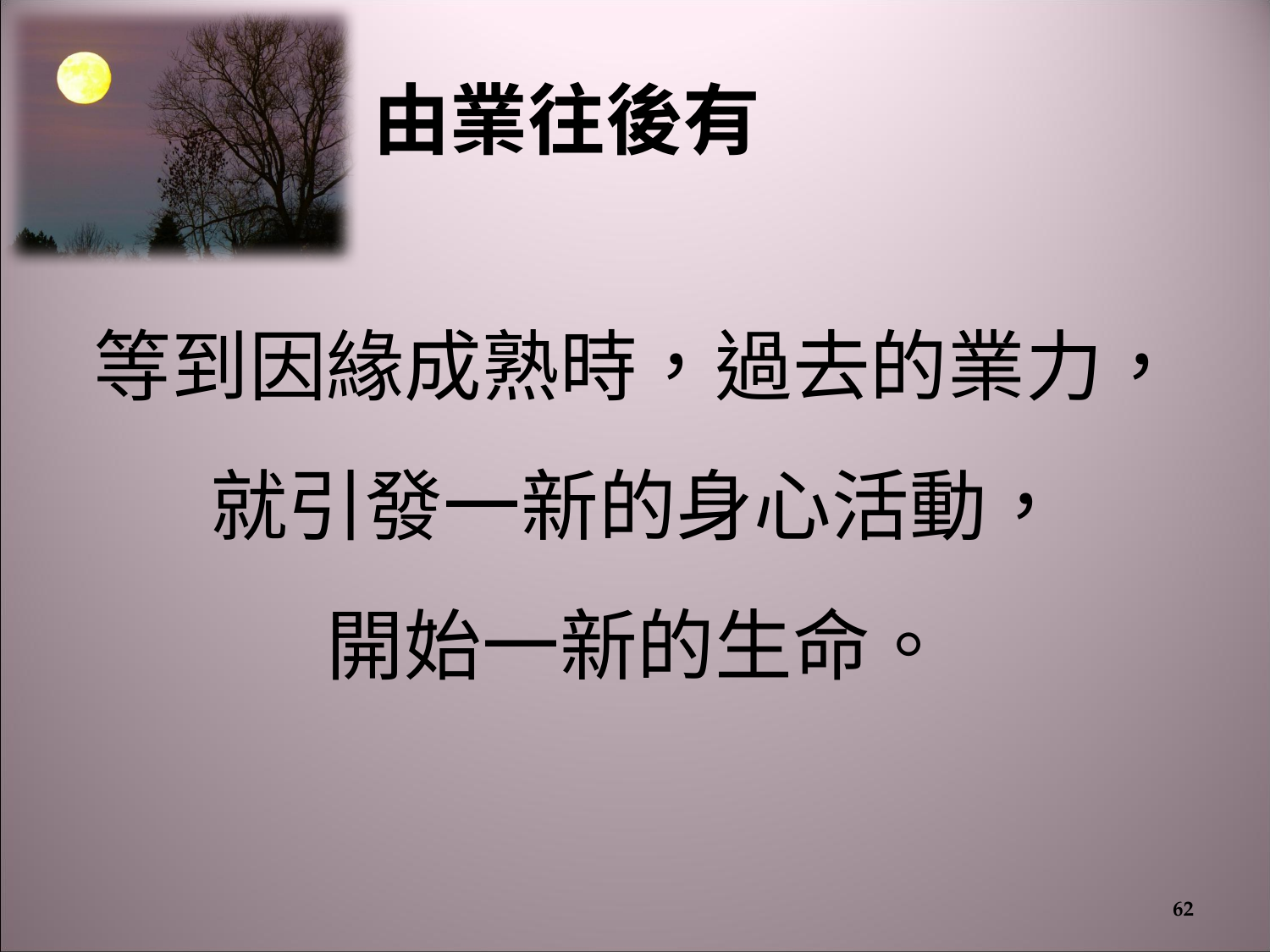

# 由業往後有
等到因緣成熟時，過去的業力，
就引發一新的身心活動，
開始一新的生命。

62